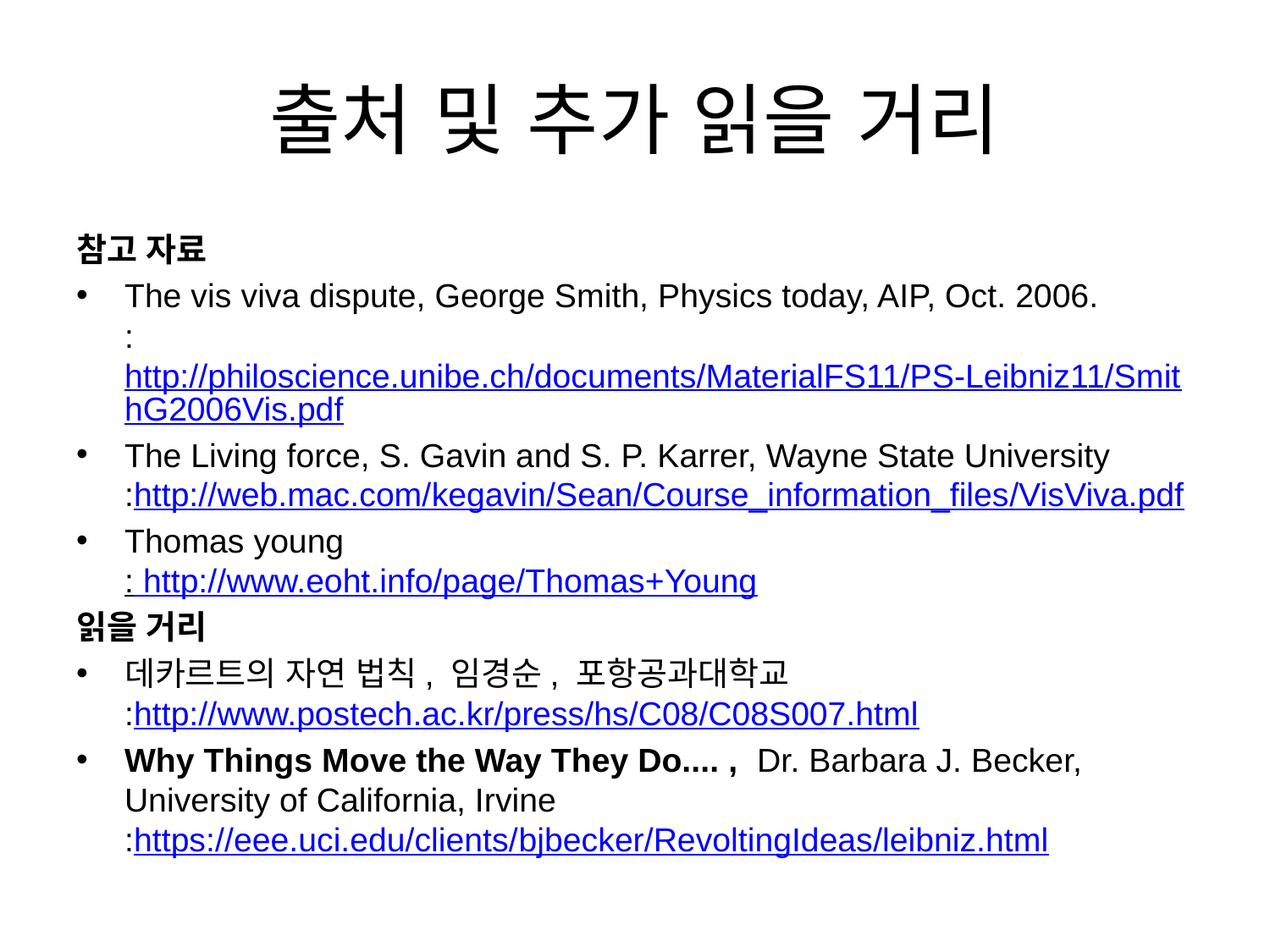

# 출처 및 추가 읽을 거리
참고 자료
The vis viva dispute, George Smith, Physics today, AIP, Oct. 2006.
:http://philoscience.unibe.ch/documents/MaterialFS11/PS-Leibniz11/SmithG2006Vis.pdf
The Living force, S. Gavin and S. P. Karrer, Wayne State University
:http://web.mac.com/kegavin/Sean/Course_information_files/VisViva.pdf
Thomas young
: http://www.eoht.info/page/Thomas+Young
읽을 거리
데카르트의 자연 법칙, 임경순, 포항공과대학교
:http://www.postech.ac.kr/press/hs/C08/C08S007.html
Why Things Move the Way They Do.... ,  Dr. Barbara J. Becker,
University of California, Irvine
:https://eee.uci.edu/clients/bjbecker/RevoltingIdeas/leibniz.html